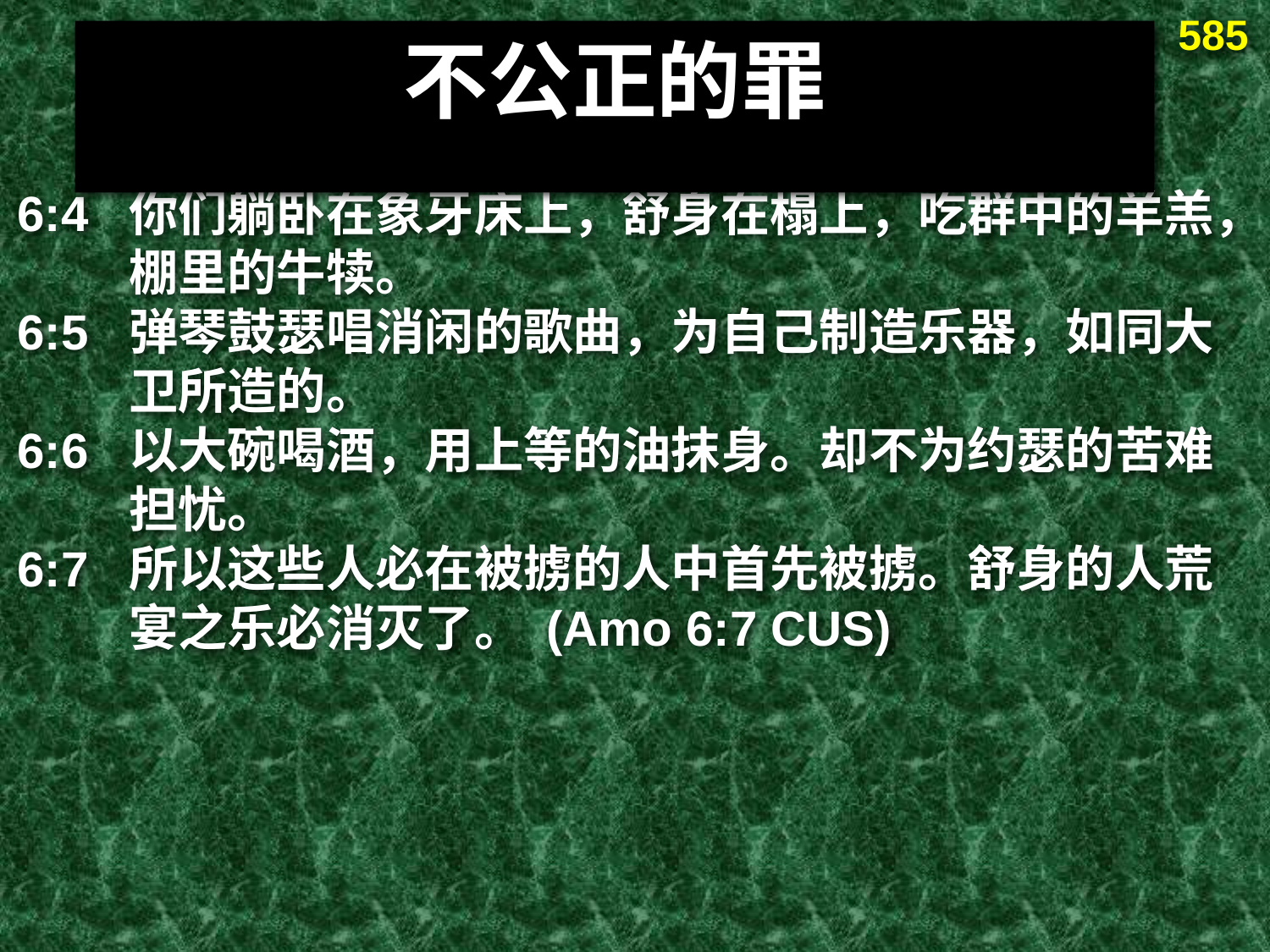

585
不公正的罪
6:4 	你们躺卧在象牙床上，舒身在榻上，吃群中的羊羔，棚里的牛犊。
6:5 	弹琴鼓瑟唱消闲的歌曲，为自己制造乐器，如同大卫所造的。
6:6 	以大碗喝酒，用上等的油抹身。却不为约瑟的苦难担忧。
6:7	所以这些人必在被掳的人中首先被掳。舒身的人荒宴之乐必消灭了。 (Amo 6:7 CUS)